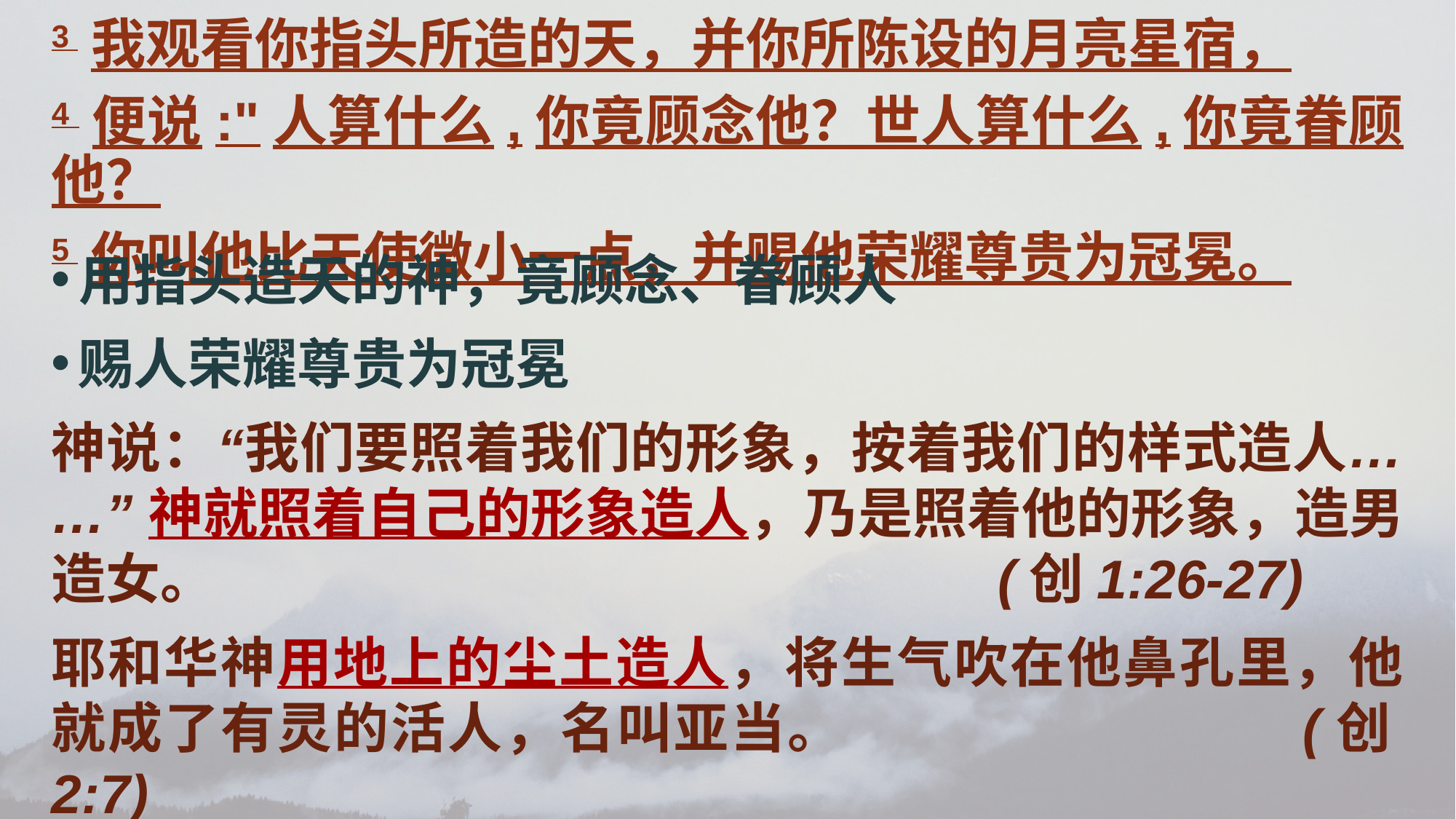

3 我观看你指头所造的天，并你所陈设的月亮星宿，
4 便说:"人算什么,你竟顾念他？世人算什么,你竟眷顾他？
5 你叫他比天使微小一点，并赐他荣耀尊贵为冠冕。

用指头造天的神，竟顾念、眷顾人
赐人荣耀尊贵为冠冕
神说：“我们要照着我们的形象，按着我们的样式造人……” 神就照着自己的形象造人，乃是照着他的形象，造男造女。                                                   (创1:26-27)
耶和华神用地上的尘土造人，将生气吹在他鼻孔里，他就成了有灵的活人，名叫亚当。                          (创2:7)